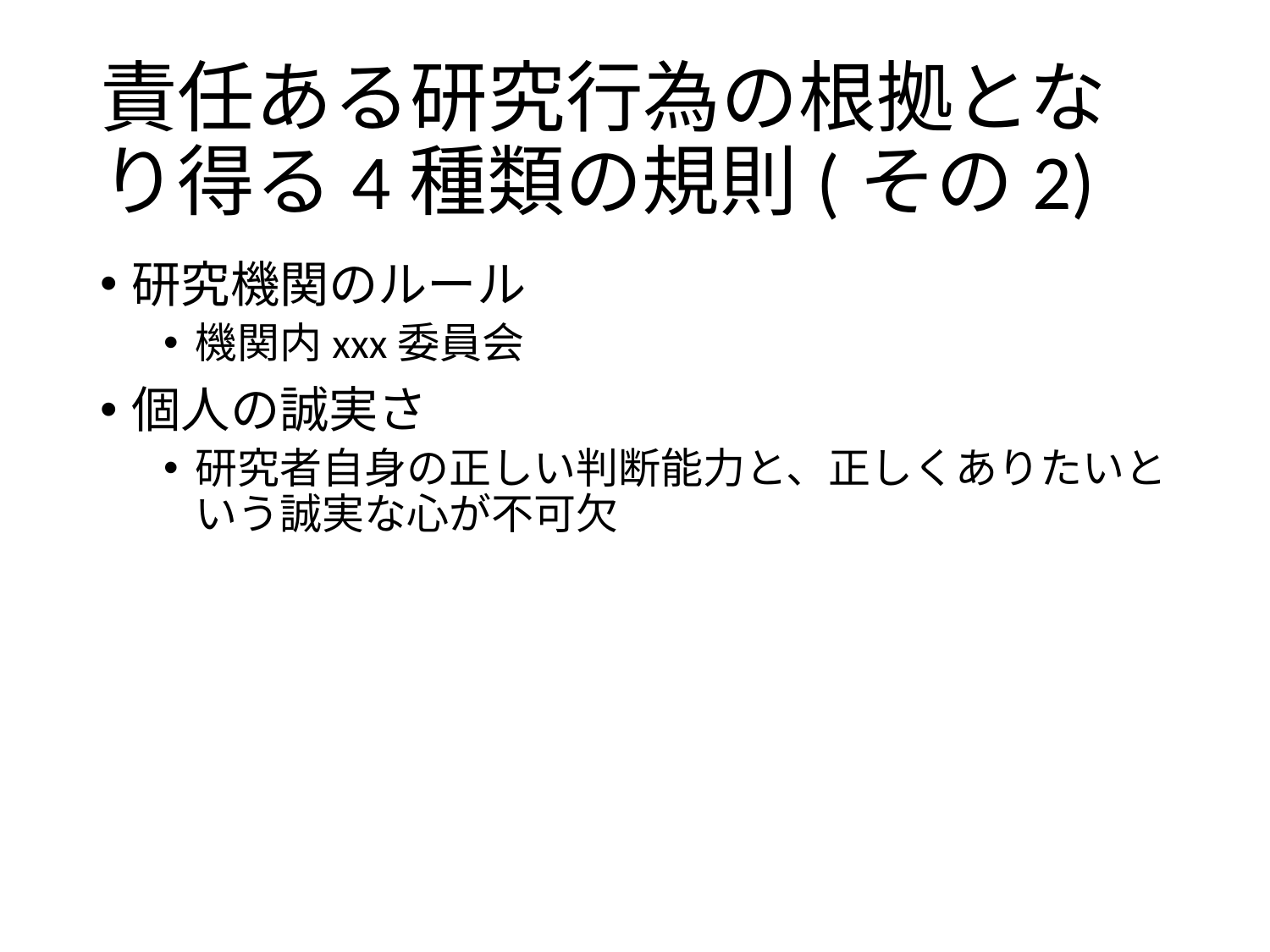

# 責任ある研究行為の根拠となり得る4種類の規則(その2)
研究機関のルール
機関内xxx委員会
個人の誠実さ
研究者自身の正しい判断能力と、正しくありたいという誠実な心が不可欠